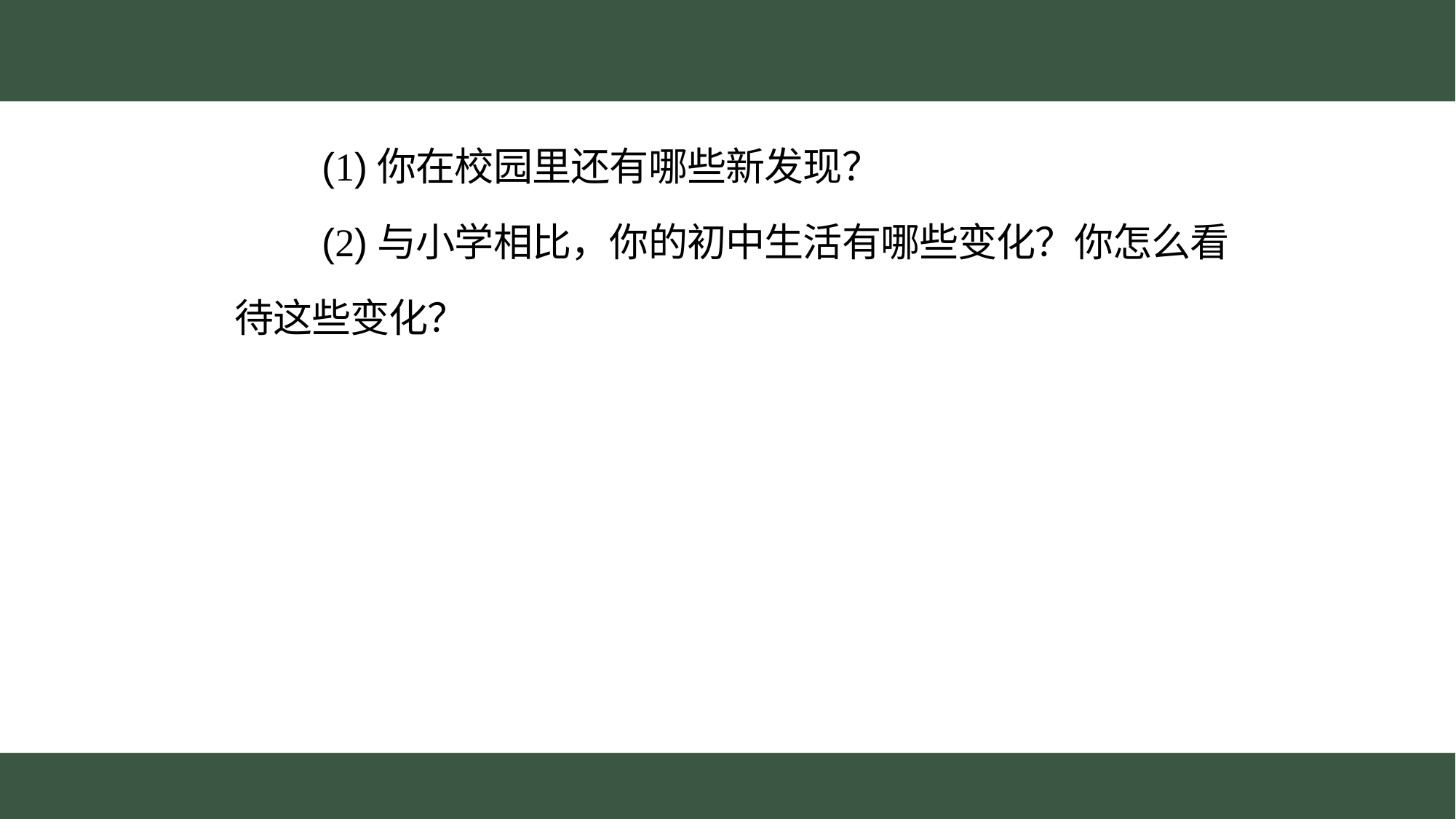

(1)你在校园里还有哪些新发现？
　　(2)与小学相比，你的初中生活有哪些变化？你怎么看
待这些变化？